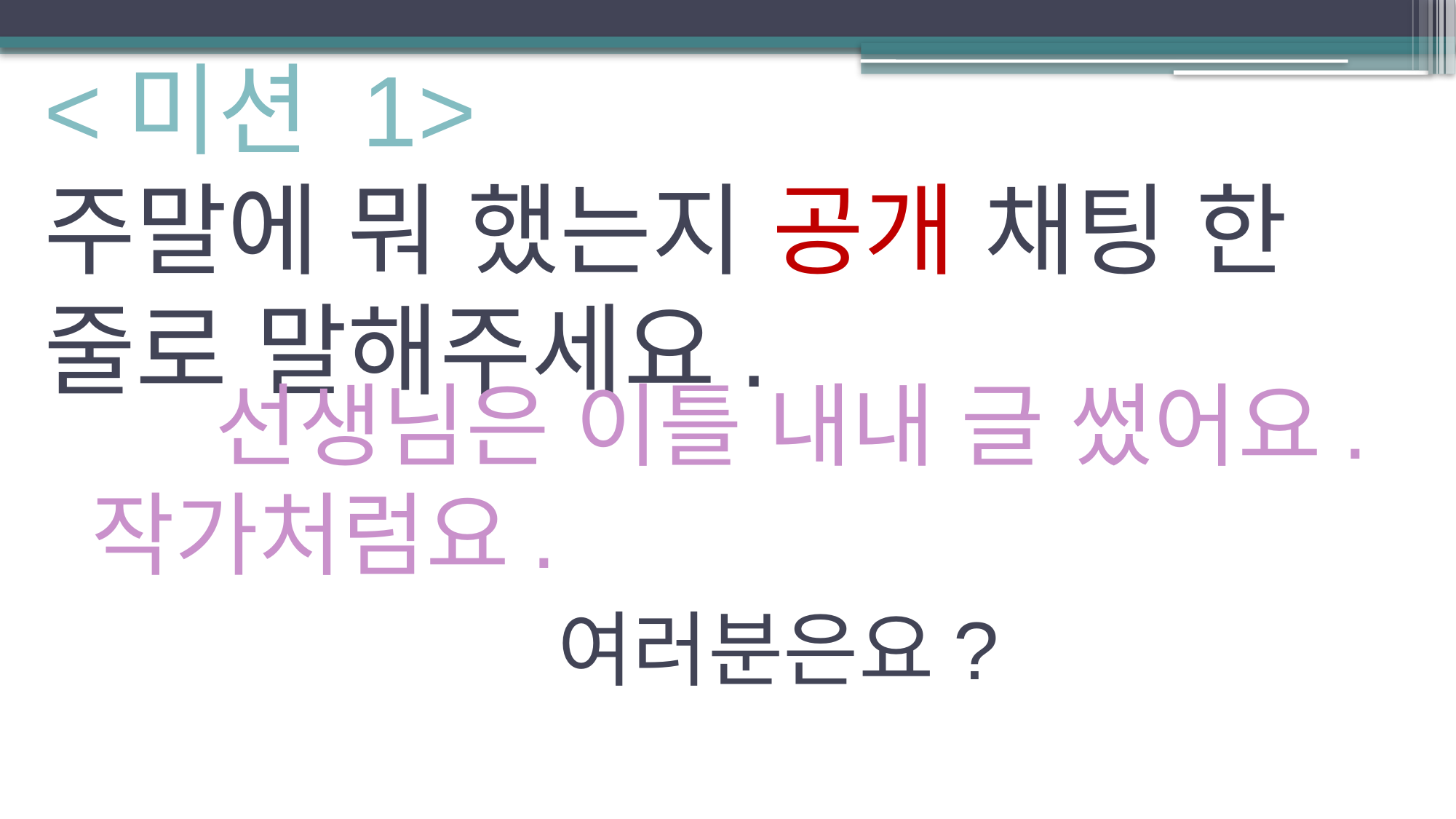

# <미션 1> 주말에 뭐 했는지 공개 채팅 한 줄로 말해주세요.
    선생님은 이틀 내내 글 썼어요. 작가처럼요.
여러분은요?